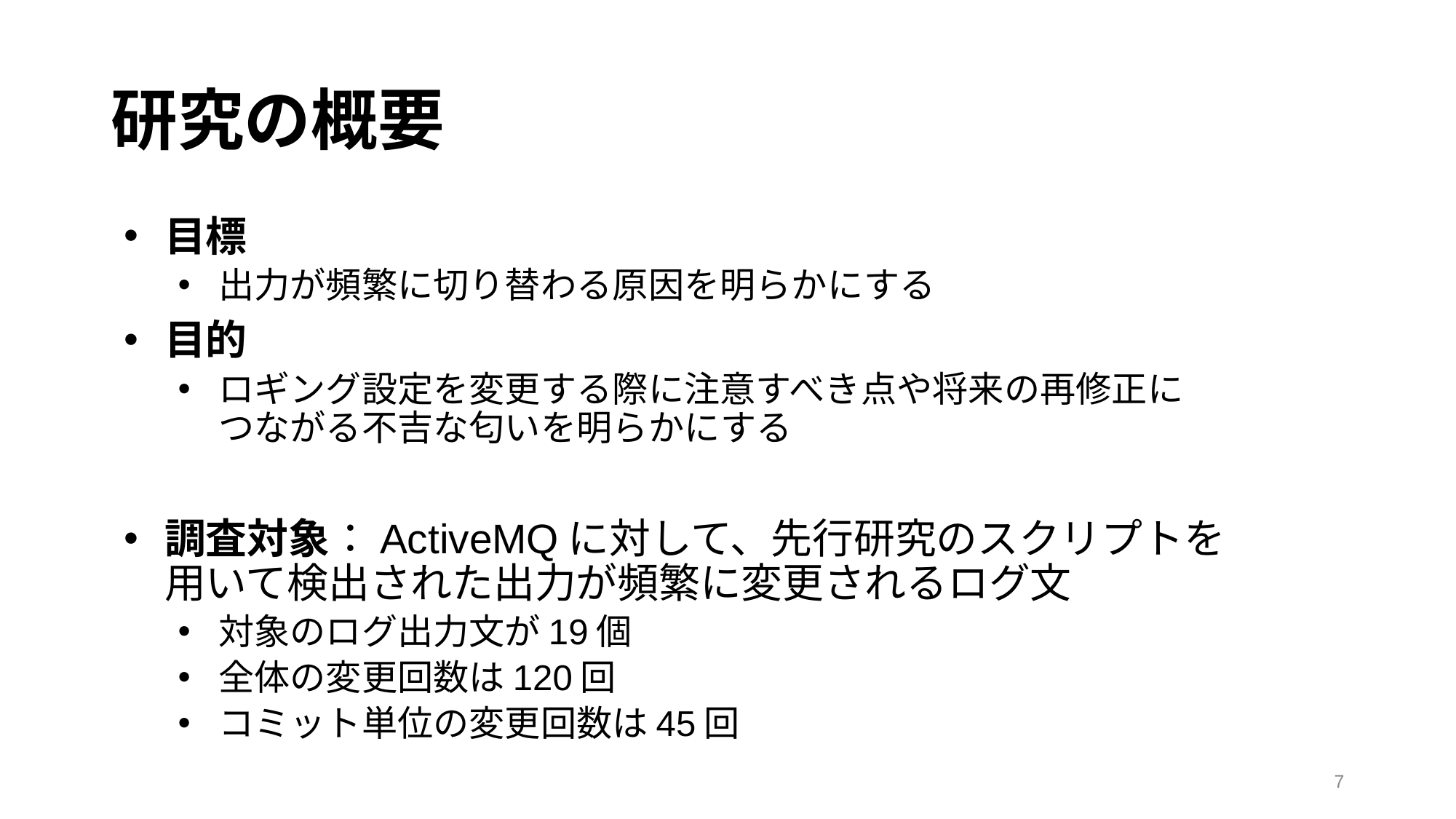

# 研究の概要
目標
出力が頻繁に切り替わる原因を明らかにする
目的
ロギング設定を変更する際に注意すべき点や将来の再修正に
つながる不吉な匂いを明らかにする

調査対象：ActiveMQに対して、先行研究のスクリプトを
用いて検出された出力が頻繁に変更されるログ文
対象のログ出力文が19個
全体の変更回数は120回
コミット単位の変更回数は45回

7